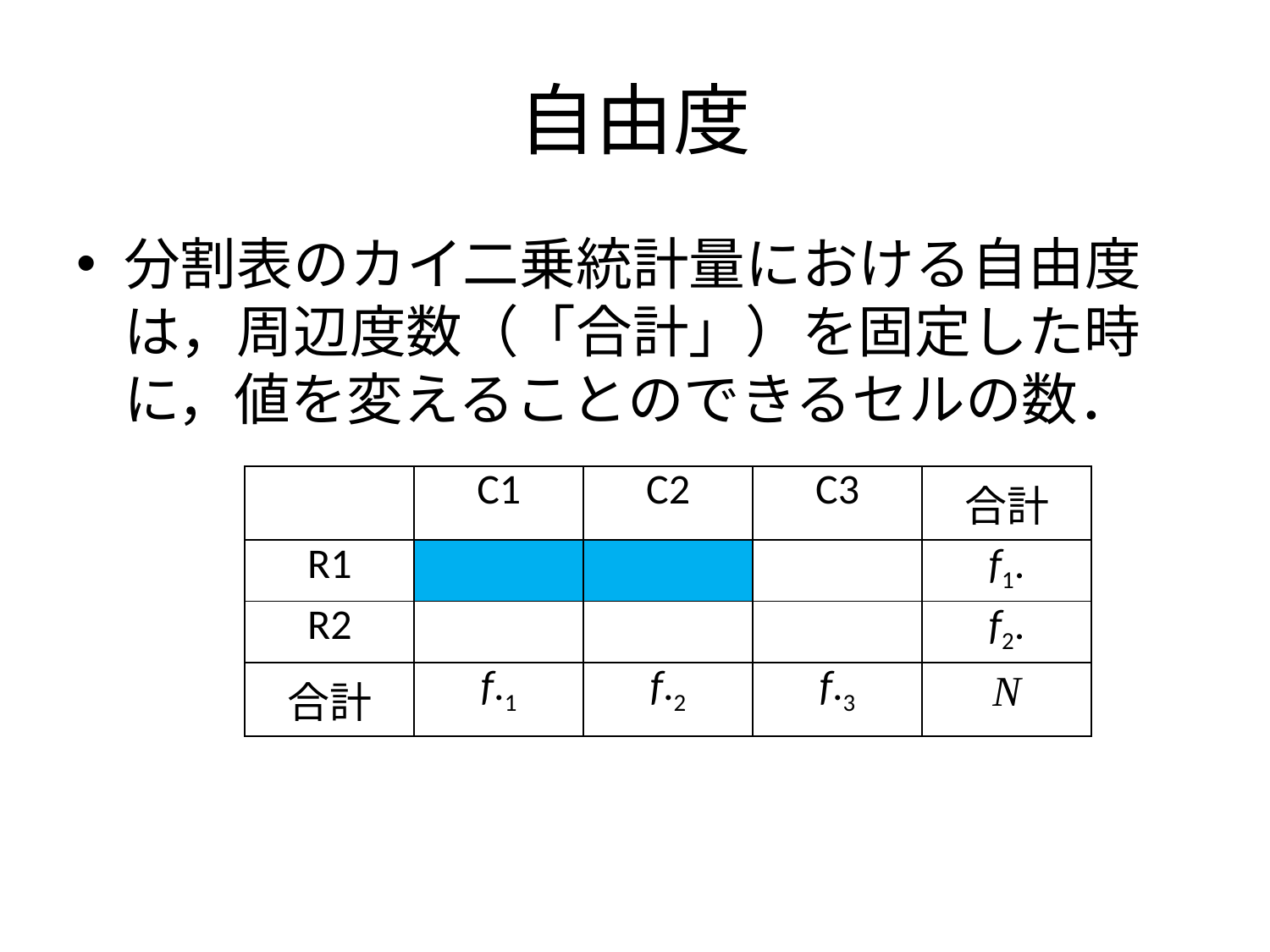

# 自由度
分割表のカイ二乗統計量における自由度は，周辺度数（「合計」）を固定した時に，値を変えることのできるセルの数．
|  | C1 | C2 | C3 | 合計 |
| --- | --- | --- | --- | --- |
| R1 |  |  |  | f1. |
| R2 |  |  |  | f2. |
| 合計 | f.1 | f.2 | f.3 | N |